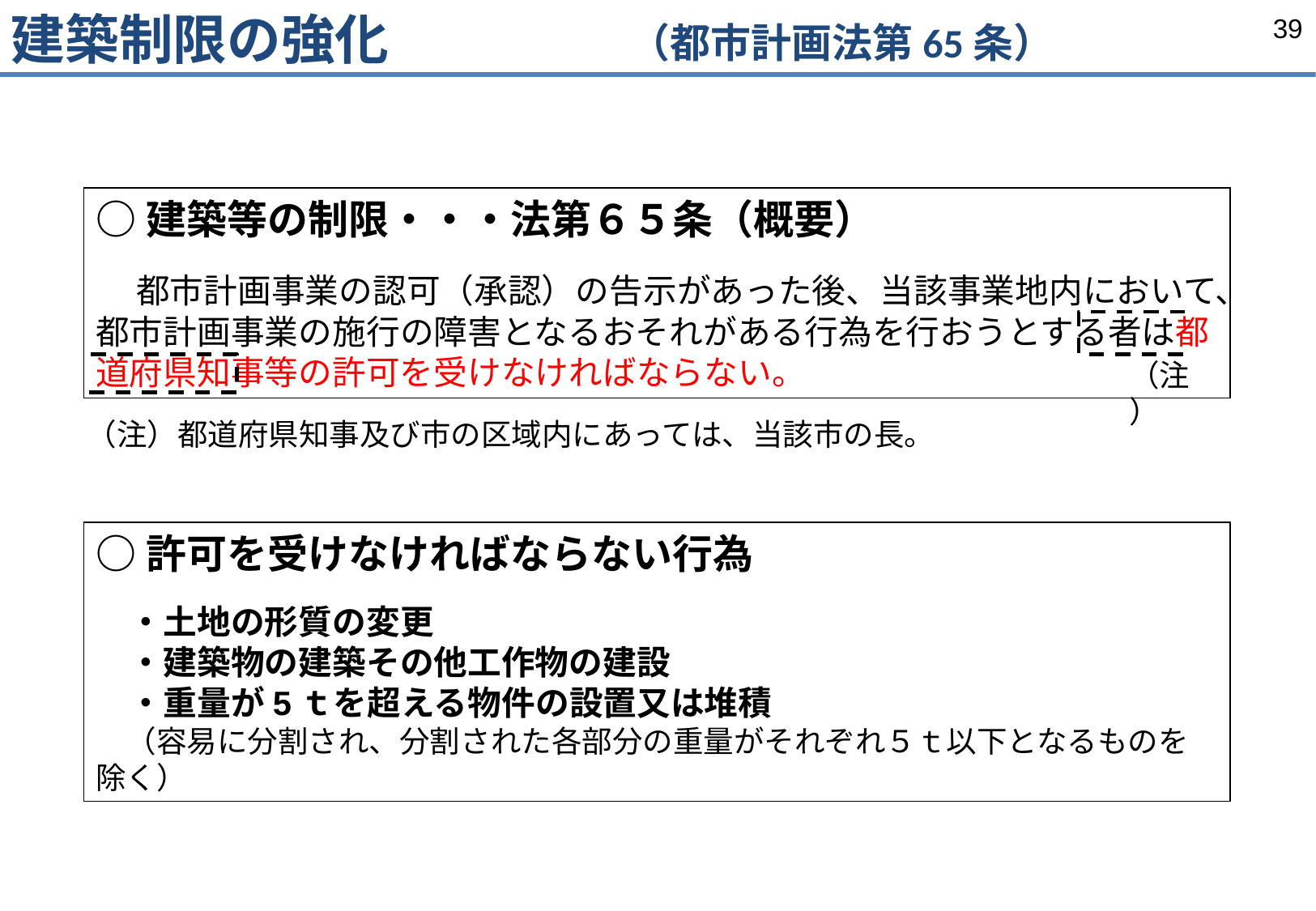

建築制限の強化
# （都市計画法第65条）
○建築等の制限・・・法第６５条（概要）

　都市計画事業の認可（承認）の告示があった後、当該事業地内において、都市計画事業の施行の障害となるおそれがある行為を行おうとする者は都道府県知事等の許可を受けなければならない。

（注）

（注）都道府県知事及び市の区域内にあっては、当該市の長。

○許可を受けなければならない行為

　・土地の形質の変更
　・建築物の建築その他工作物の建設
　・重量が5ｔを超える物件の設置又は堆積
　（容易に分割され、分割された各部分の重量がそれぞれ５ｔ以下となるものを除く）